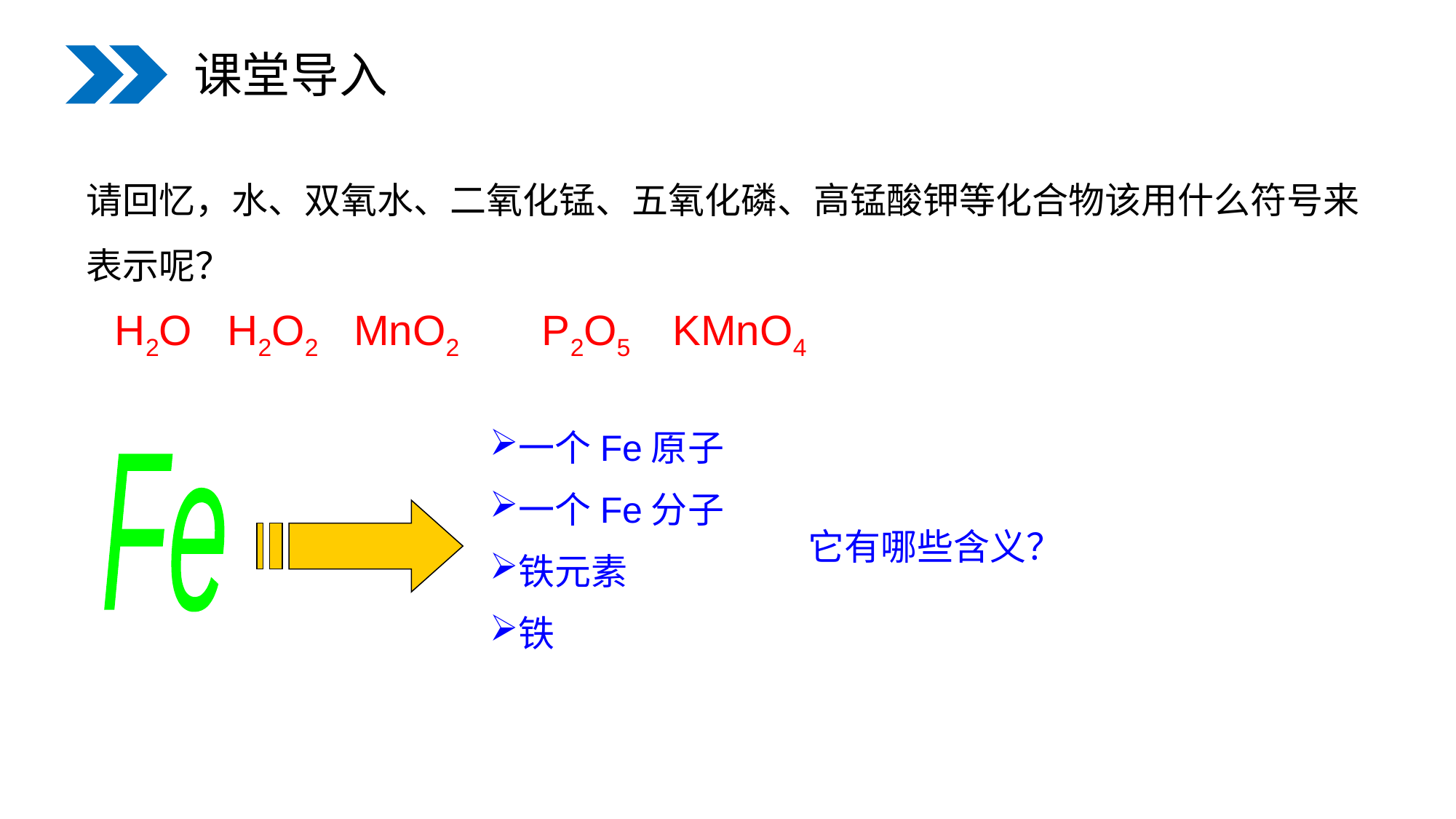

课堂导入
请回忆，水、双氧水、二氧化锰、五氧化磷、高锰酸钾等化合物该用什么符号来表示呢？
H2O   H2O2   MnO2       P2O5    KMnO4
一个Fe原子
一个Fe分子
铁元素
铁
Fe

它有哪些含义？